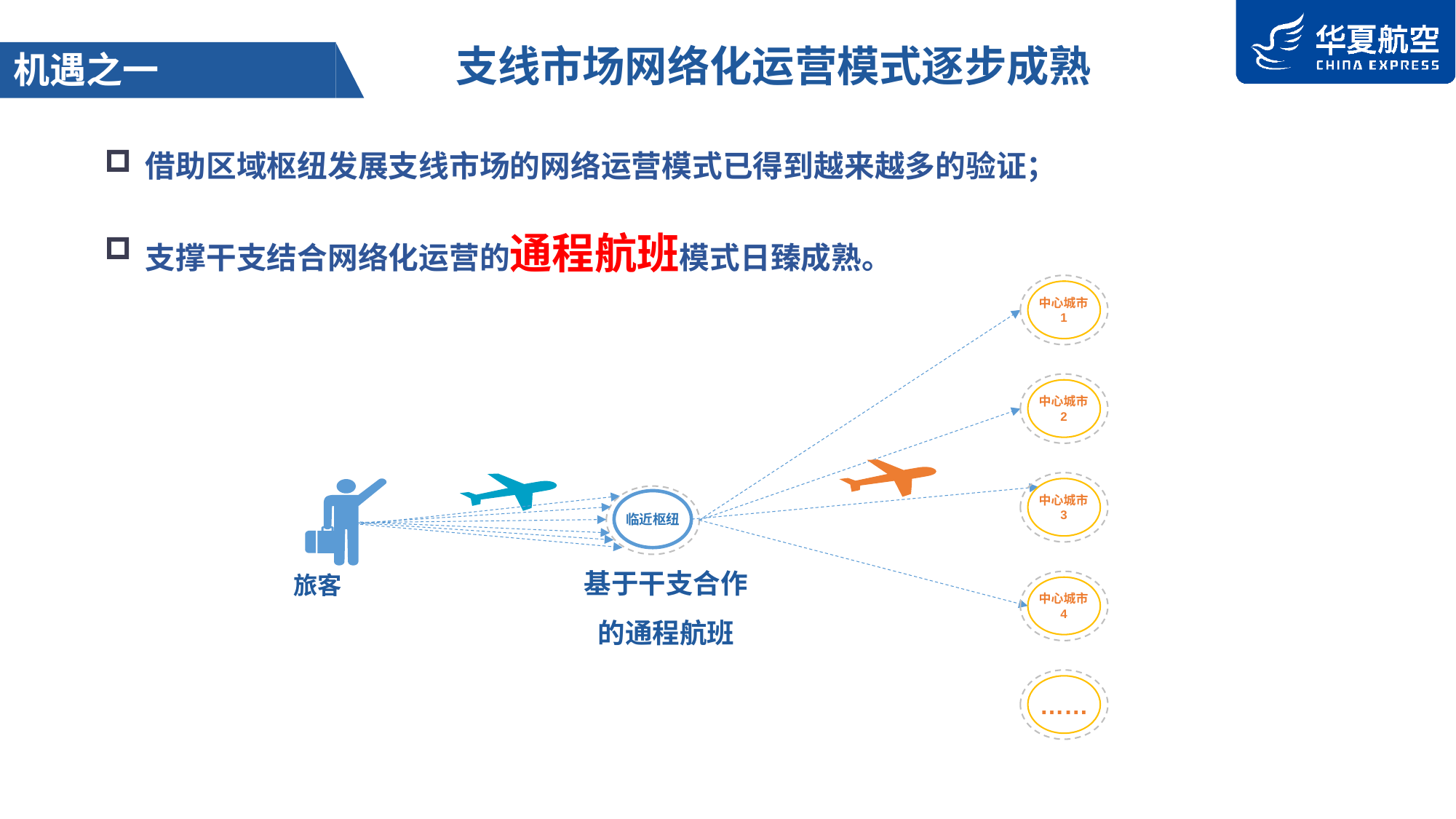

支线市场网络化运营模式逐步成熟
机遇之一
借助区域枢纽发展支线市场的网络运营模式已得到越来越多的验证；
支撑干支结合网络化运营的通程航班模式日臻成熟。

中心城市1

中心城市2

中心城市3

中心城市4

……

临近枢纽
旅客
基于干支合作
的通程航班